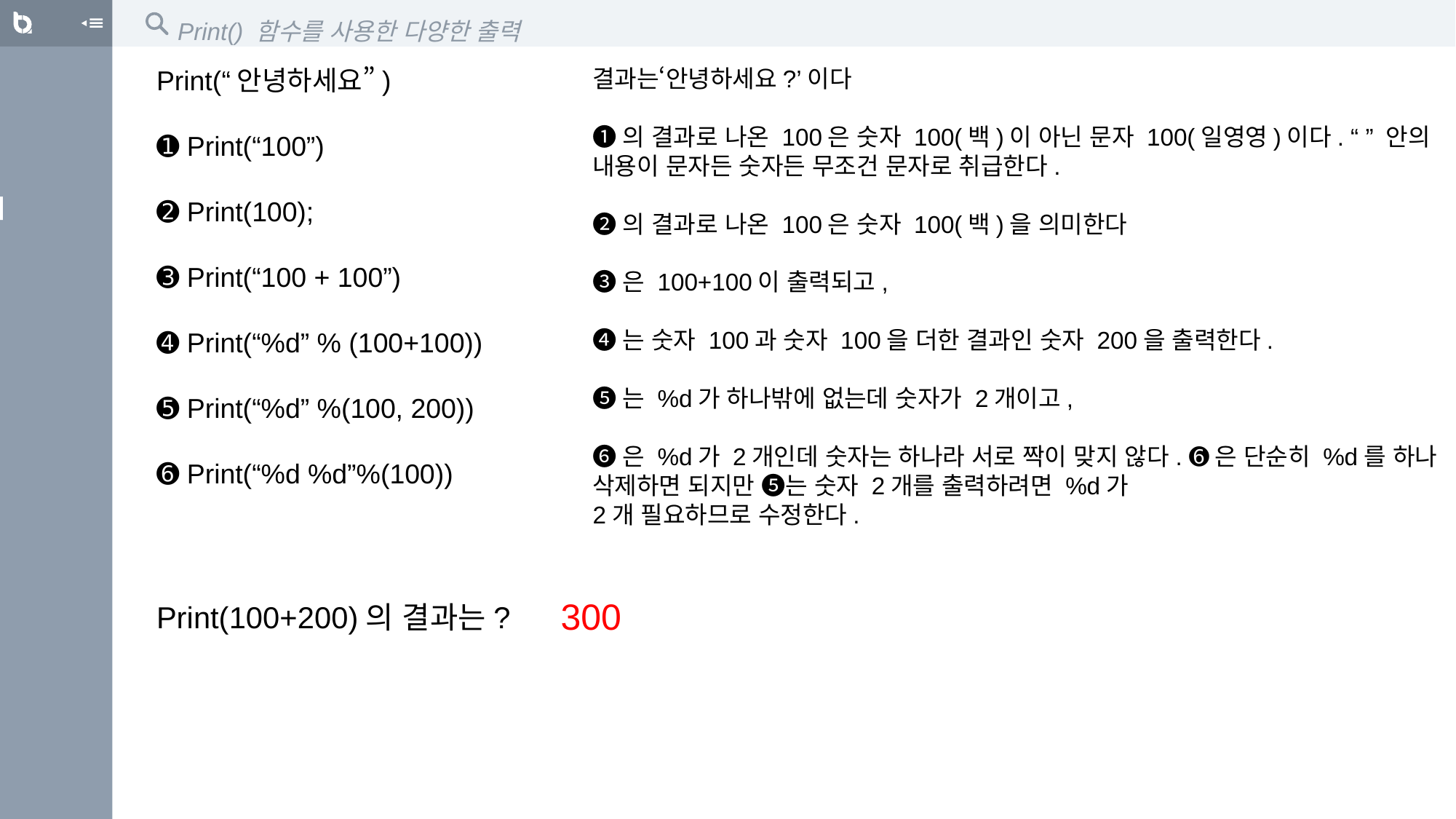

Print() 함수를 사용한 다양한 출력

Print(“안녕하세요”)

➊ Print(“100”)

➋ Print(100);

➌ Print(“100 + 100”)

➍ Print(“%d” % (100+100))

➎ Print(“%d” %(100, 200))

➏ Print(“%d %d”%(100))

Print(100+200)의 결과는?
결과는‘안녕하세요?’이다

➊의 결과로 나온 100은 숫자 100(백)이 아닌 문자 100(일영영)이다. “ ” 안의 내용이 문자든 숫자든 무조건 문자로 취급한다.

➋의 결과로 나온 100은 숫자 100(백)을 의미한다

➌은 100+100이 출력되고,

➍는 숫자 100과 숫자 100을 더한 결과인 숫자 200을 출력한다.

➎는 %d가 하나밖에 없는데 숫자가 2개이고,

➏은 %d가 2개인데 숫자는 하나라 서로 짝이 맞지 않다. ➏은 단순히 %d를 하나 삭제하면 되지만 ➎는 숫자 2개를 출력하려면 %d가
2개 필요하므로 수정한다.

300